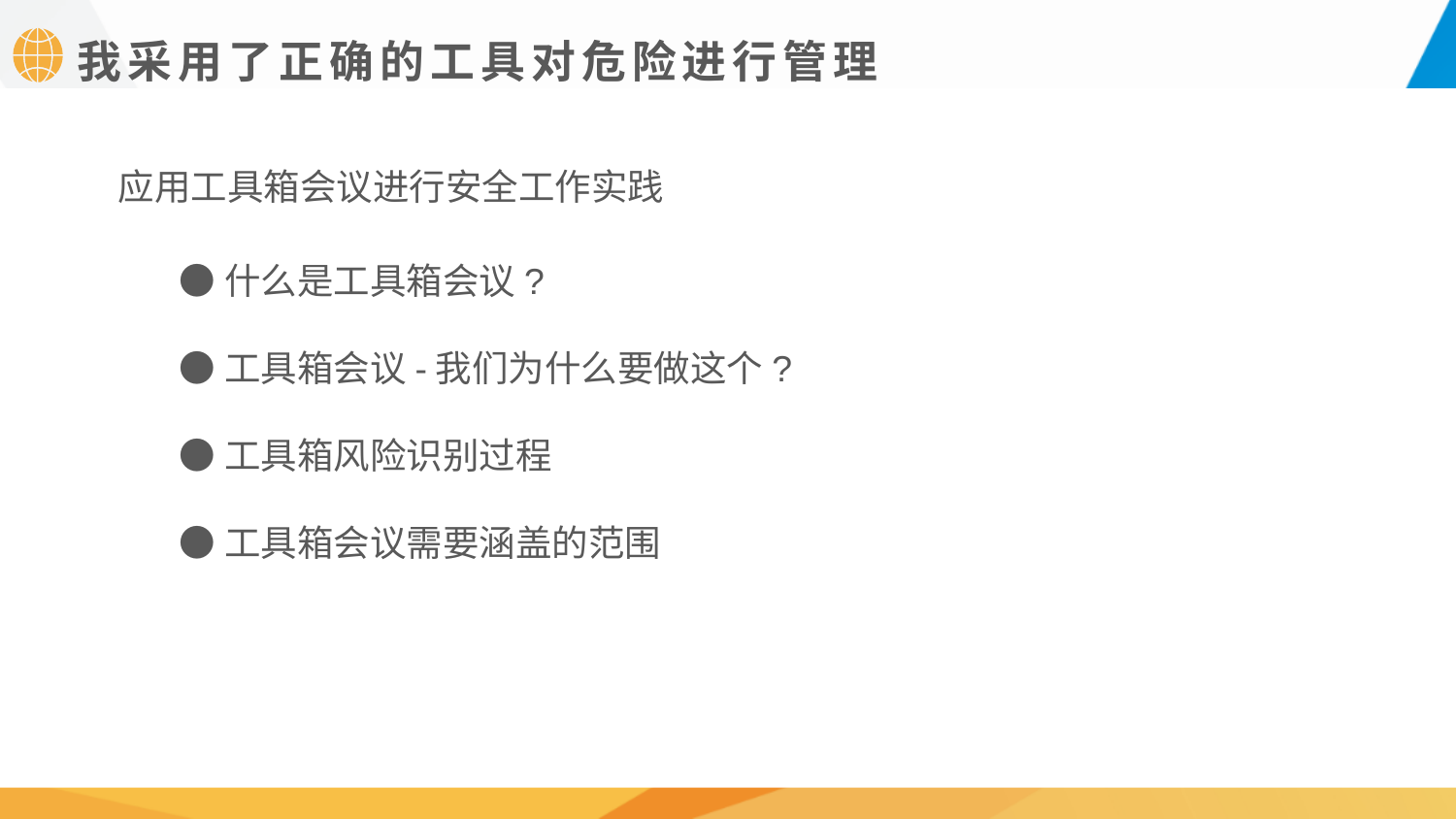

我采用了正确的工具对危险进行管理

应用工具箱会议进行安全工作实践
●什么是工具箱会议?
●工具箱会议-我们为什么要做这个?
●工具箱风险识别过程
●工具箱会议需要涵盖的范围